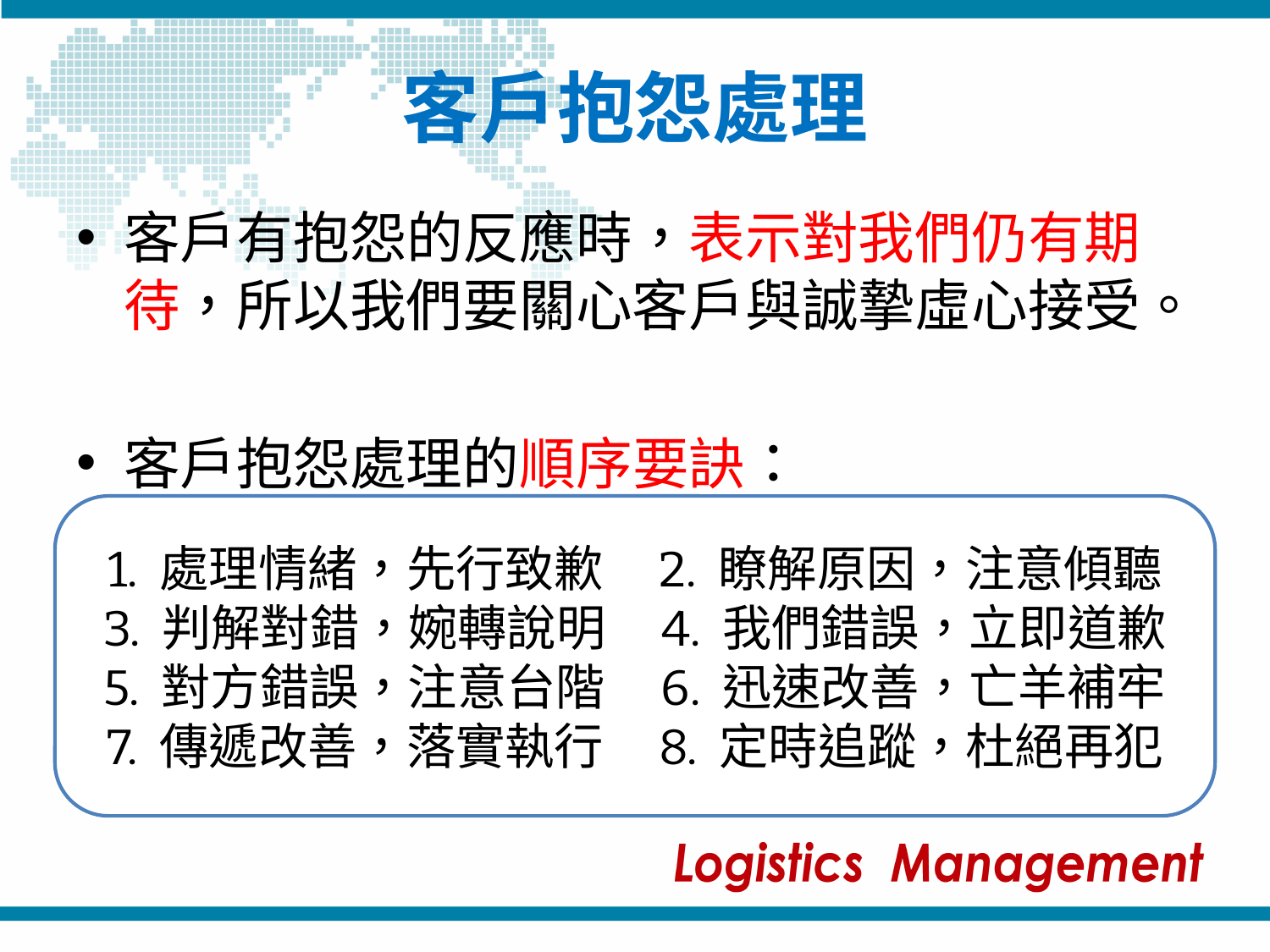

# 客戶抱怨處理
客戶有抱怨的反應時，表示對我們仍有期待，所以我們要關心客戶與誠摯虛心接受。

客戶抱怨處理的順序要訣：

1. 處理情緒，先行致歉    2. 瞭解原因，注意傾聽
3. 判解對錯，婉轉說明    4. 我們錯誤，立即道歉
5. 對方錯誤，注意台階    6. 迅速改善，亡羊補牢
7. 傳遞改善，落實執行    8. 定時追蹤，杜絕再犯